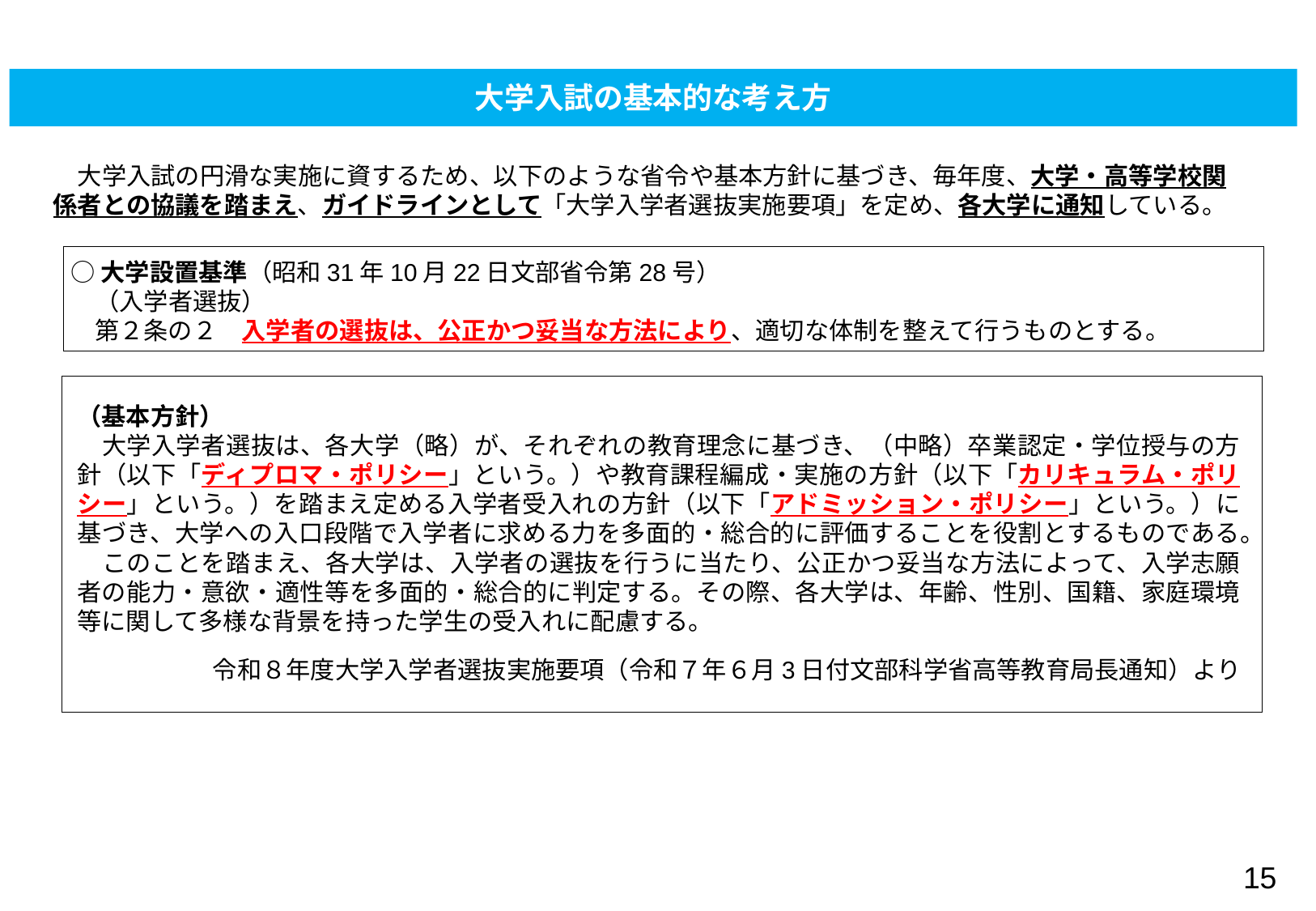

# 大学入試の基本的な考え方
　大学入試の円滑な実施に資するため、以下のような省令や基本方針に基づき、毎年度、大学・高等学校関係者との協議を踏まえ、ガイドラインとして「大学入学者選抜実施要項」を定め、各大学に通知している。

○大学設置基準（昭和31年10月22日文部省令第28号）
　（入学者選抜）
　第２条の２　入学者の選抜は、公正かつ妥当な方法により、適切な体制を整えて行うものとする。

（基本方針）
　大学入学者選抜は、各大学（略）が、それぞれの教育理念に基づき、（中略）卒業認定・学位授与の方針（以下「ディプロマ・ポリシー」という。）や教育課程編成・実施の方針（以下「カリキュラム・ポリシー」という。）を踏まえ定める入学者受入れの方針（以下「アドミッション・ポリシー」という。）に基づき、大学への入口段階で入学者に求める力を多面的・総合的に評価することを役割とするものである。
　このことを踏まえ、各大学は、入学者の選抜を行うに当たり、公正かつ妥当な方法によって、入学志願者の能力・意欲・適性等を多面的・総合的に判定する。その際、各大学は、年齢、性別、国籍、家庭環境等に関して多様な背景を持った学生の受入れに配慮する。

令和８年度大学入学者選抜実施要項（令和７年６月3日付文部科学省高等教育局長通知）より
15